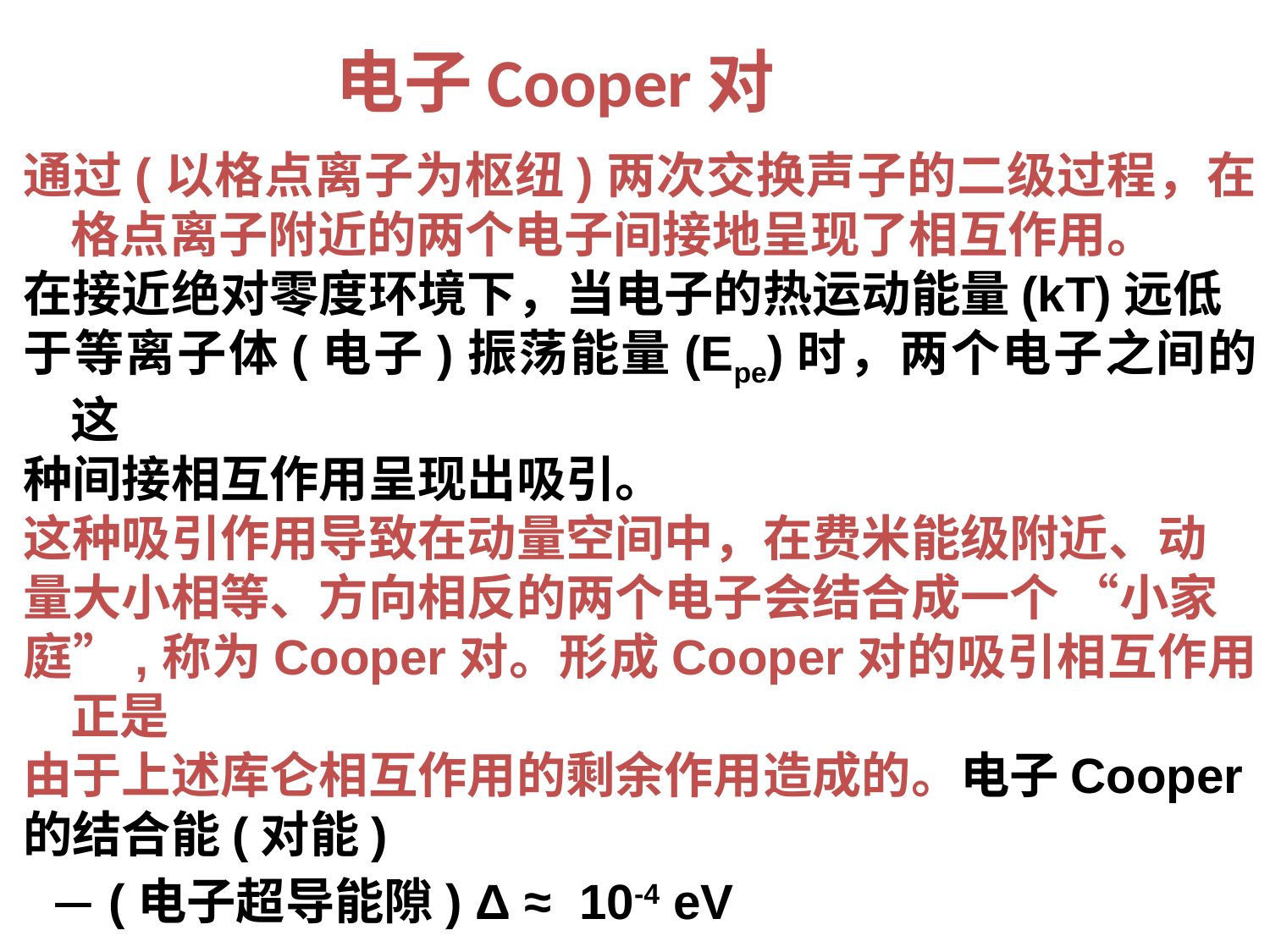

# 电子Cooper对
通过(以格点离子为枢纽)两次交换声子的二级过程，在格点离子附近的两个电子间接地呈现了相互作用。
在接近绝对零度环境下，当电子的热运动能量(kT)远低
于等离子体(电子)振荡能量(Epe)时，两个电子之间的这
种间接相互作用呈现出吸引。
这种吸引作用导致在动量空间中，在费米能级附近、动
量大小相等、方向相反的两个电子会结合成一个 “小家
庭”,称为Cooper对。形成Cooper对的吸引相互作用正是
由于上述库仑相互作用的剩余作用造成的。电子Cooper
的结合能(对能)
  — (电子超导能隙) Δ ≈  10-4 eV